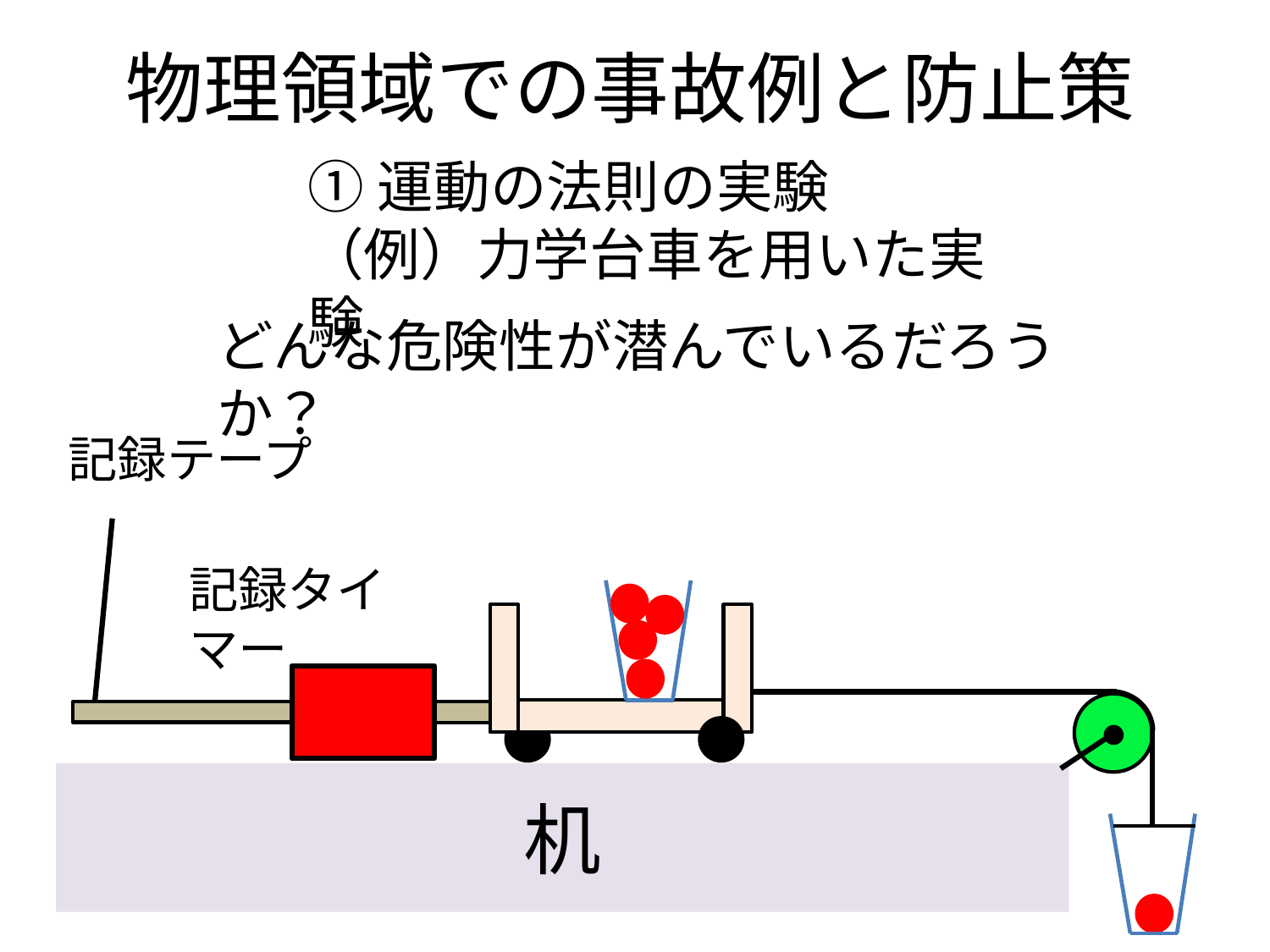

# 物理領域での事故例と防止策
①運動の法則の実験
（例）力学台車を用いた実験
どんな危険性が潜んでいるだろうか？
記録テープ
記録タイマー

机